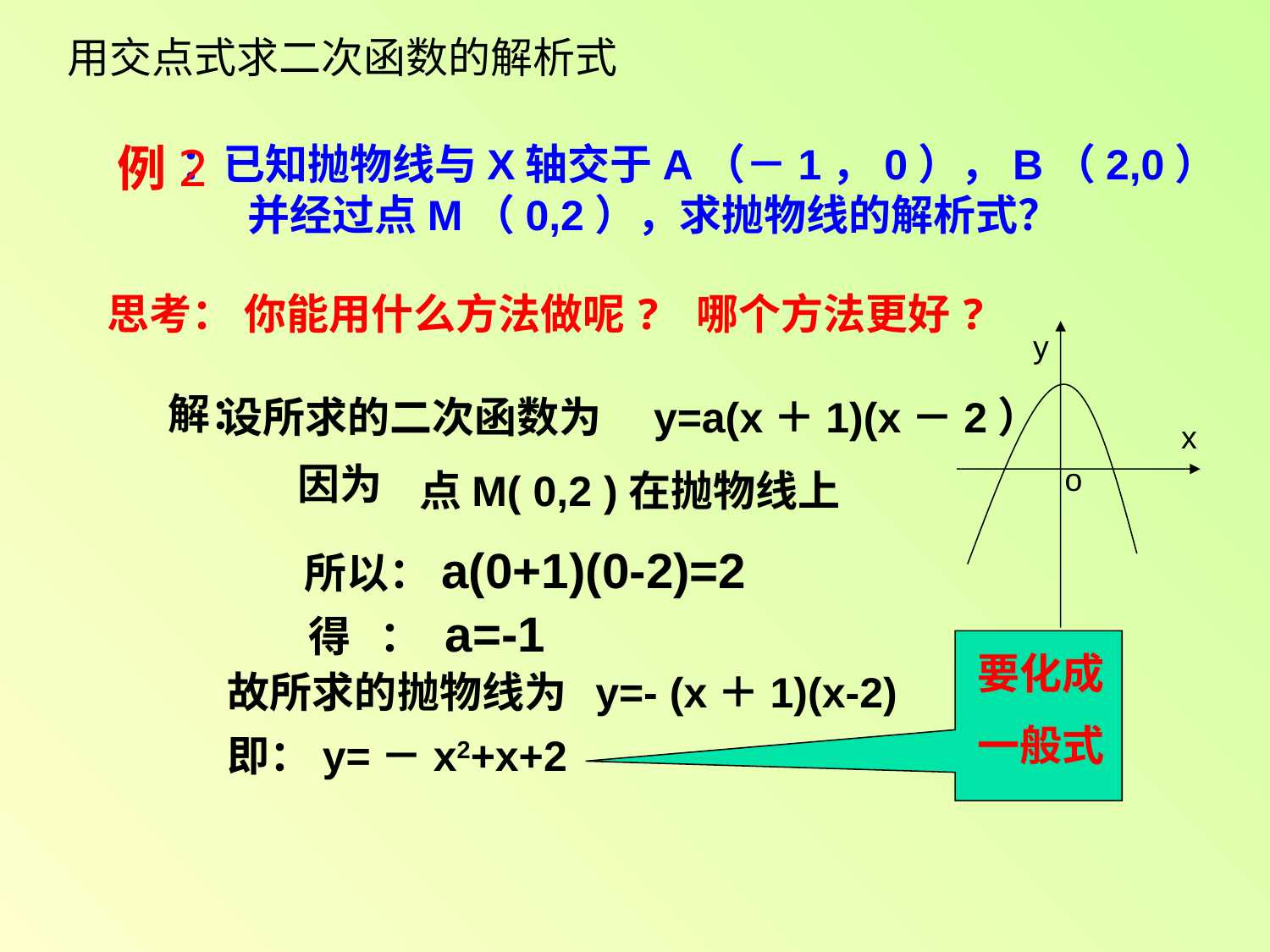

用交点式求二次函数的解析式
例2
：已知抛物线与X轴交于A（－1，0），B（2,0）
      并经过点M（0,2），求抛物线的解析式？
y

x
o

思考： 你能用什么方法做呢? 哪个方法更好?

解：
设所求的二次函数为　y=a(x＋1)(x－2）
因为
点M( 0,2 )在抛物线上
所以：a(0+1)(0-2)=2
得   ： a=-1

要化成
一般式
故所求的抛物线为  y=- (x＋1)(x-2)
即：y=－x2+x+2